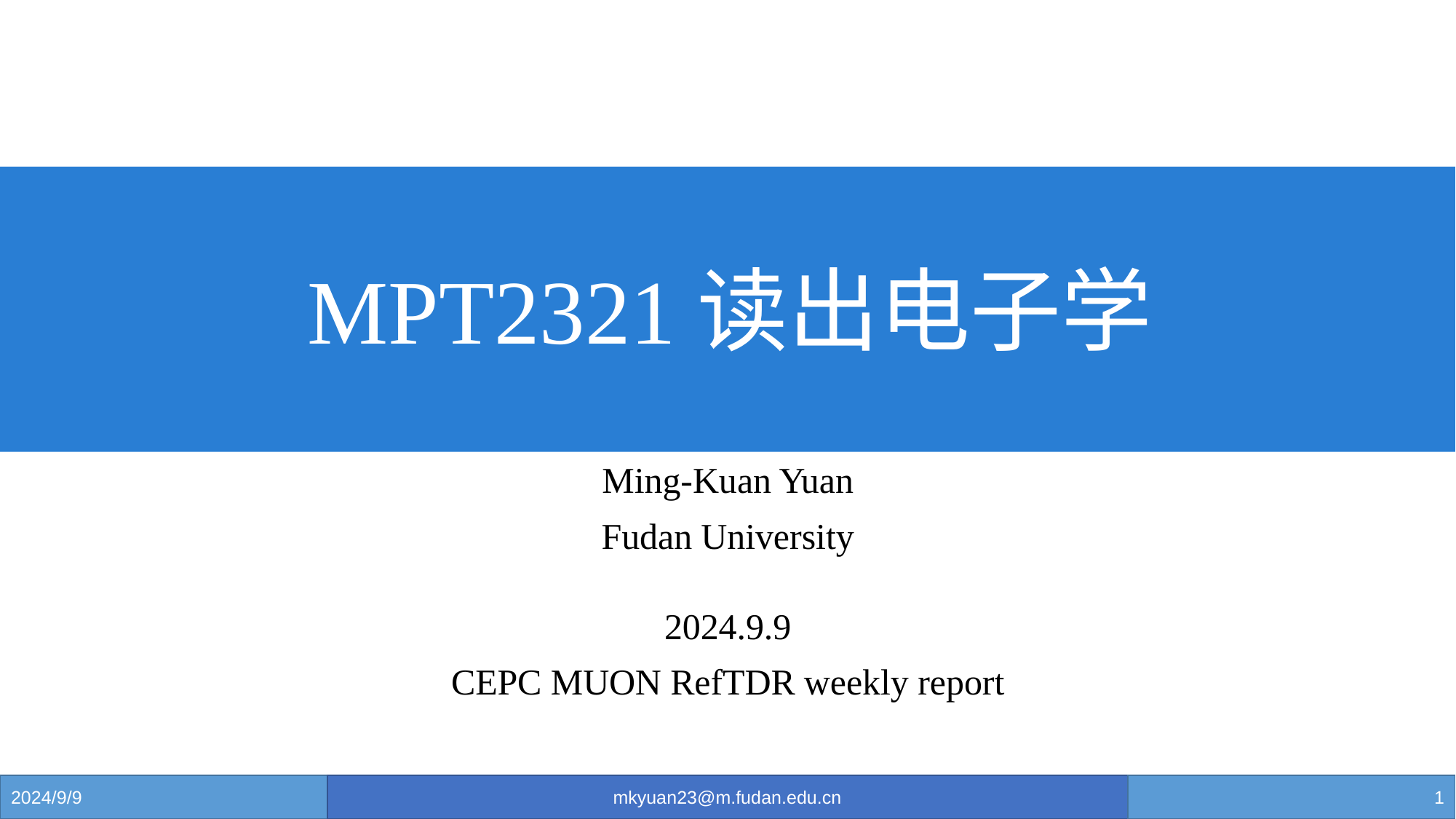

# MPT2321读出电子学
Ming-Kuan Yuan
Fudan University

2024.9.9
CEPC MUON RefTDR weekly report
1
2024/9/9
mkyuan23@m.fudan.edu.cn
1